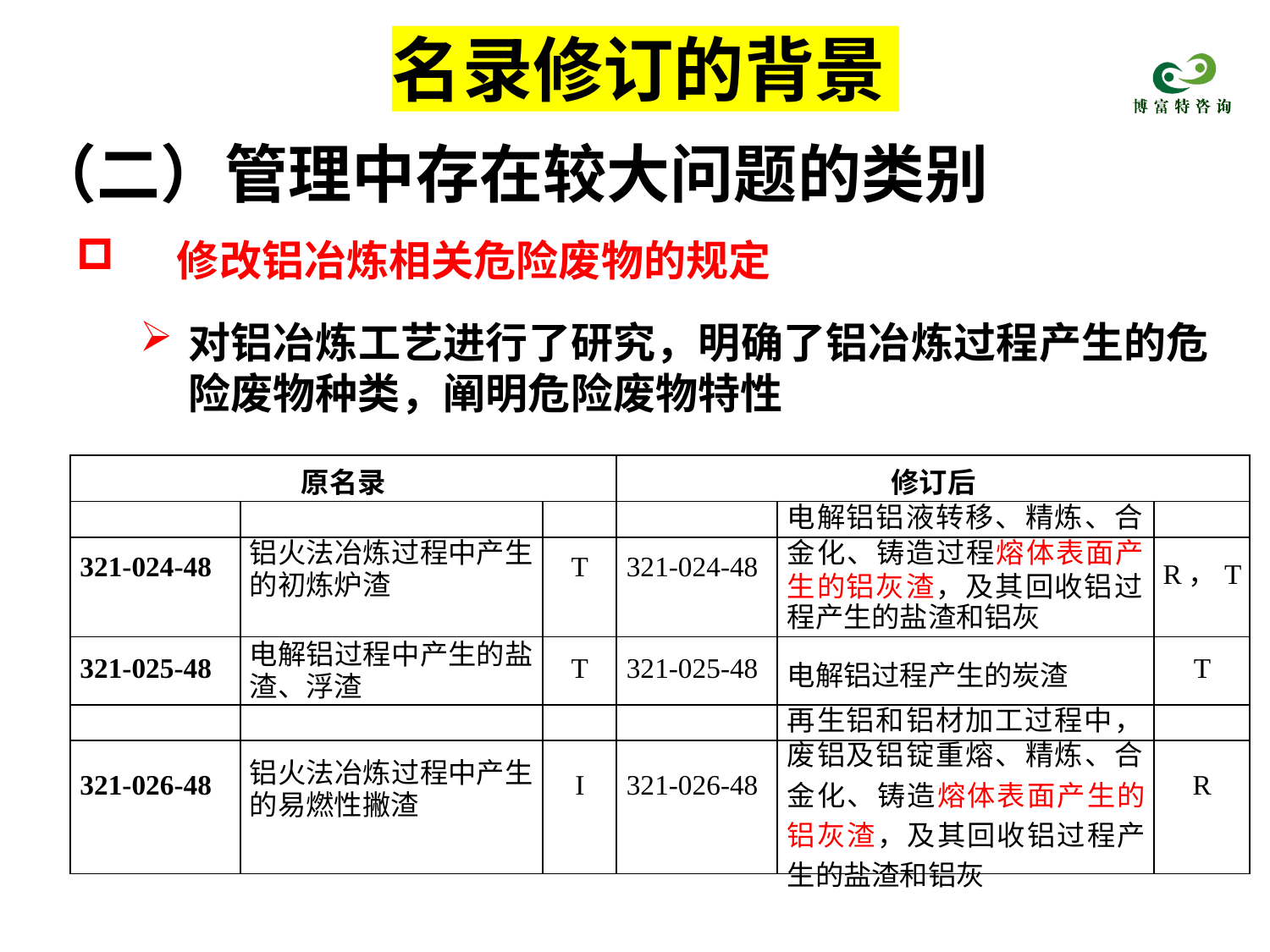

# 名录修订的背景
（二）管理中存在较大问题的类别
修改铝冶炼相关危险废物的规定
对铝冶炼工艺进行了研究，明确了铝冶炼过程产生的危 险废物种类，阐明危险废物特性
| 原名录 |  |  | 修订后 |  |  |
| --- | --- | --- | --- | --- | --- |
|  |  |  |  | 电解铝铝液转移、精炼、合 |  |
| 321-024-48 | 铝火法冶炼过程中产生 的初炼炉渣 | T | 321-024-48 | 金化、铸造过程熔体表面产 生的铝灰渣，及其回收铝过 | R，T |
|  |  |  |  | 程产生的盐渣和铝灰 |  |
| 321-025-48 | 电解铝过程中产生的盐 渣、浮渣 | T | 321-025-48 | 电解铝过程产生的炭渣 | T |
|  |  |  |  | 再生铝和铝材加工过程中， |  |
| 321-026-48 | 铝火法冶炼过程中产生 的易燃性撇渣 | I | 321-026-48 | 废铝及铝锭重熔、精炼、合 金化、铸造熔体表面产生的 铝灰渣，及其回收铝过程产 生的盐渣和铝灰 | R |